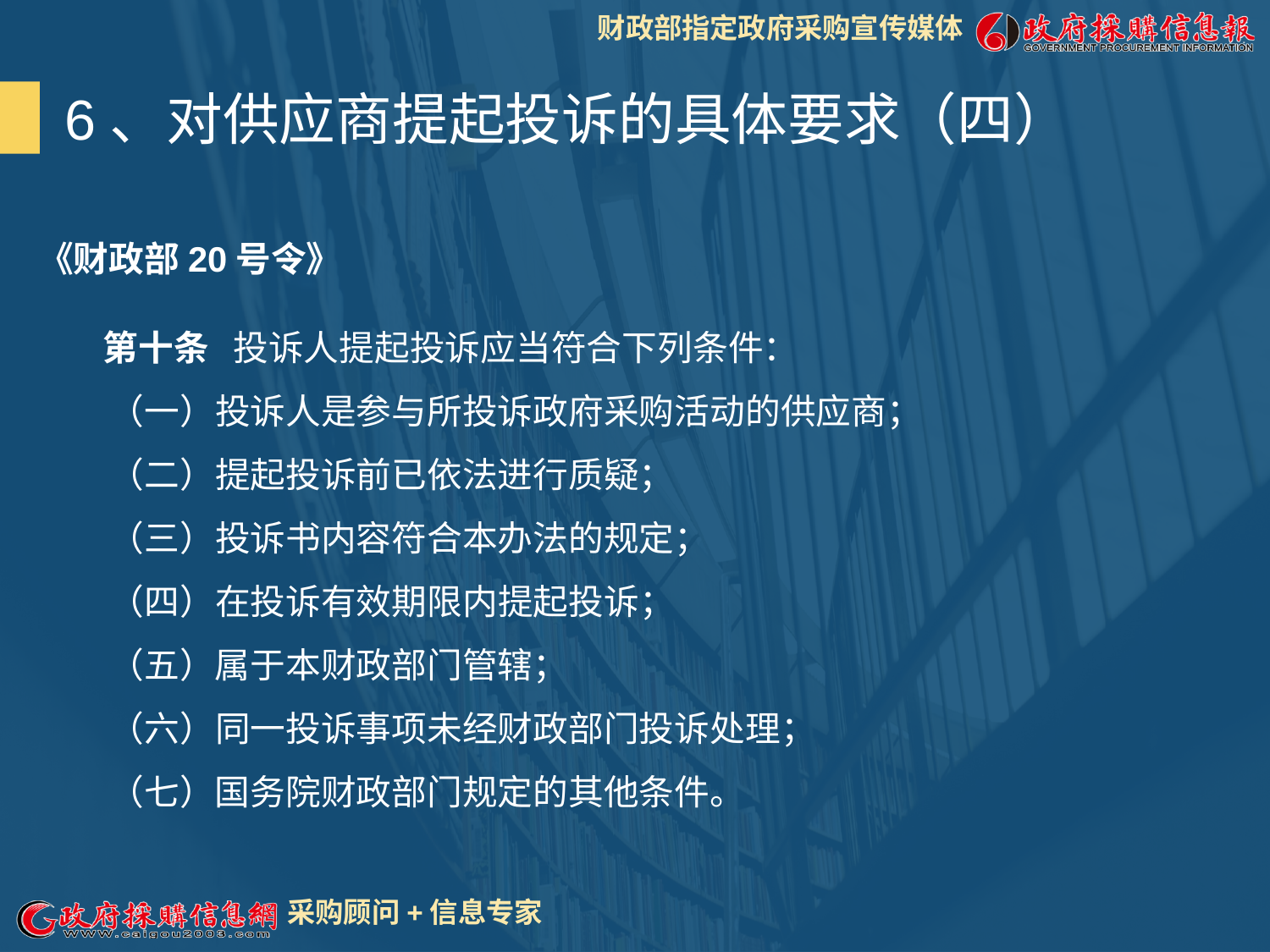

6、对供应商提起投诉的具体要求（四）
《财政部20号令》

       第十条   投诉人提起投诉应当符合下列条件：
　　（一）投诉人是参与所投诉政府采购活动的供应商；
　　（二）提起投诉前已依法进行质疑；
　　（三）投诉书内容符合本办法的规定；
　　（四）在投诉有效期限内提起投诉；
　　（五）属于本财政部门管辖；
　　（六）同一投诉事项未经财政部门投诉处理；
　　（七）国务院财政部门规定的其他条件。